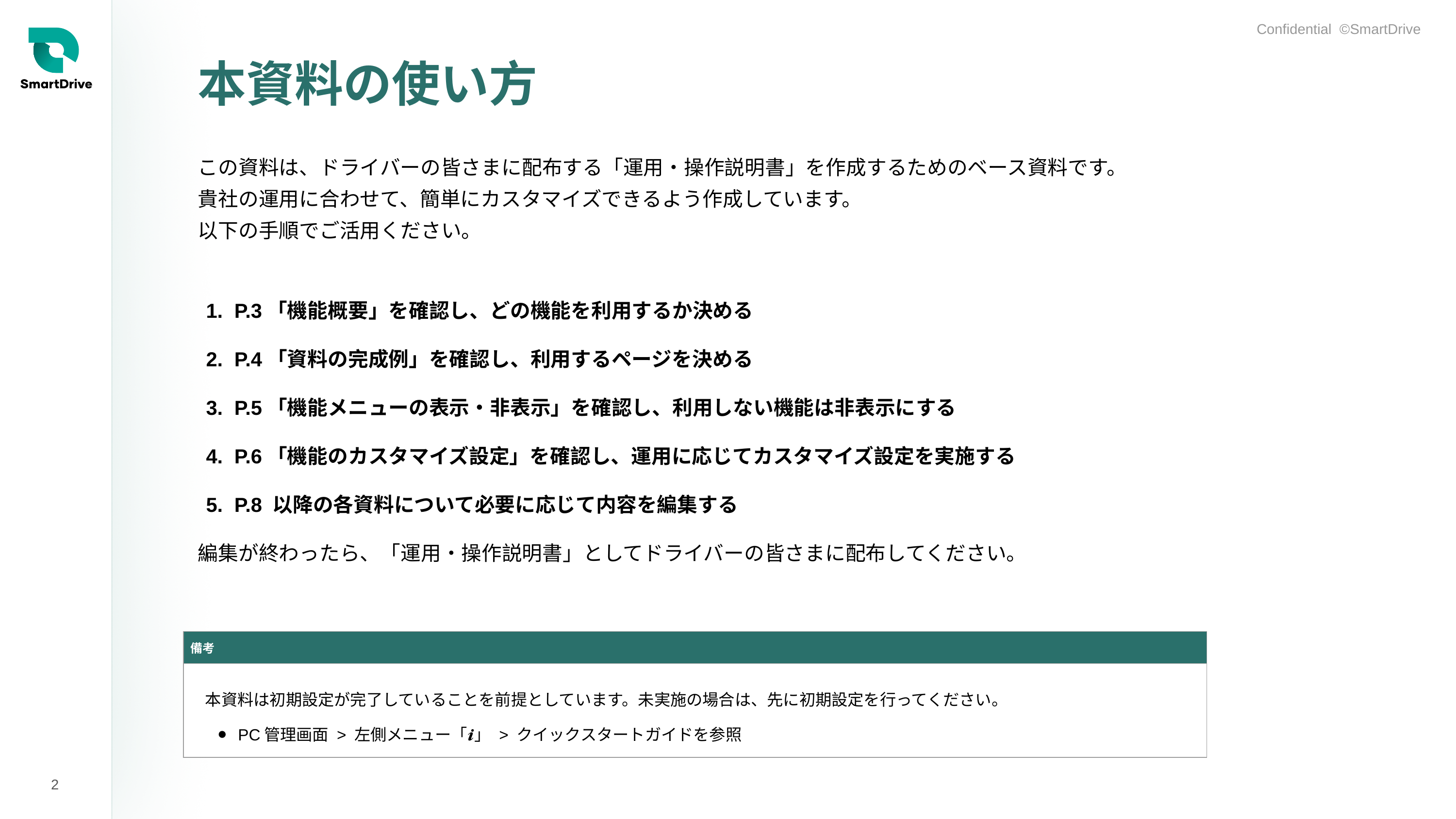

# 本資料の使い方
この資料は、ドライバーの皆さまに配布する「運用・操作説明書」を作成するためのベース資料です。
貴社の運用に合わせて、簡単にカスタマイズできるよう作成しています。
以下の手順でご活用ください。
P.3「機能概要」を確認し、どの機能を利用するか決める
P.4「資料の完成例」を確認し、利用するページを決める
P.5「機能メニューの表示・非表示」を確認し、利用しない機能は非表示にする
P.6「機能のカスタマイズ設定」を確認し、運用に応じてカスタマイズ設定を実施する
P.8 以降の各資料について必要に応じて内容を編集する

編集が終わったら、「運用・操作説明書」としてドライバーの皆さまに配布してください。

| 備考 |  |
| --- | --- |
| 本資料は初期設定が完了していることを前提としています。未実施の場合は、先に初期設定を行ってください。 PC管理画面 > 左側メニュー「ℹ️」 > クイックスタートガイドを参照 |  |
2